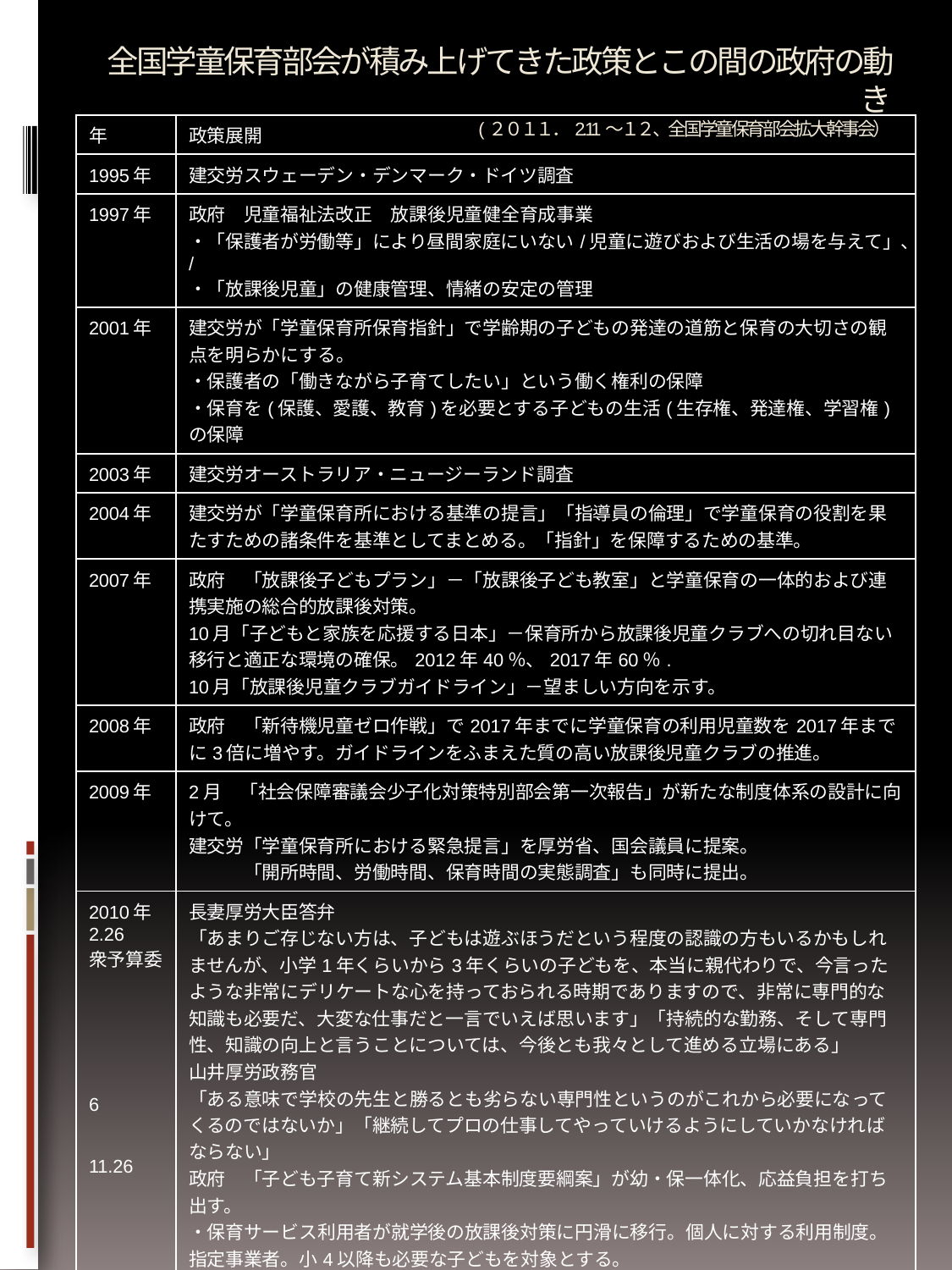

# 全国学童保育部会が積み上げてきた政策とこの間の政府の動き (２０１１．2.11～１２、全国学童保育部会拡大幹事会）
| 年 | 政策展開 |
| --- | --- |
| 1995年 | 建交労スウェーデン・デンマーク・ドイツ調査 |
| 1997年 | 政府　児童福祉法改正　放課後児童健全育成事業 ・「保護者が労働等」により昼間家庭にいない/児童に遊びおよび生活の場を与えて」、/ ・「放課後児童」の健康管理、情緒の安定の管理 |
| 2001年 | 建交労が「学童保育所保育指針」で学齢期の子どもの発達の道筋と保育の大切さの観点を明らかにする。 ・保護者の「働きながら子育てしたい」という働く権利の保障 ・保育を(保護、愛護、教育)を必要とする子どもの生活(生存権、発達権、学習権)の保障 |
| 2003年 | 建交労オーストラリア・ニュージーランド調査 |
| 2004年 | 建交労が「学童保育所における基準の提言」「指導員の倫理」で学童保育の役割を果たすための諸条件を基準としてまとめる。「指針」を保障するための基準。 |
| 2007年 | 政府　「放課後子どもプラン」－「放課後子ども教室」と学童保育の一体的および連携実施の総合的放課後対策。 10月「子どもと家族を応援する日本」－保育所から放課後児童クラブへの切れ目ない移行と適正な環境の確保。2012年40％、2017年60％. 10月「放課後児童クラブガイドライン」－望ましい方向を示す。 |
| 2008年 | 政府　「新待機児童ゼロ作戦」で2017年までに学童保育の利用児童数を2017年までに3倍に増やす。ガイドラインをふまえた質の高い放課後児童クラブの推進。 |
| 2009年 | 2月　「社会保障審議会少子化対策特別部会第一次報告」が新たな制度体系の設計に向けて。 建交労「学童保育所における緊急提言」を厚労省、国会議員に提案。 　　　「開所時間、労働時間、保育時間の実態調査」も同時に提出。 |
| 2010年 2.26 衆予算委 6 11.26 11.19 12 １２ | 長妻厚労大臣答弁 「あまりご存じない方は、子どもは遊ぶほうだという程度の認識の方もいるかもしれませんが、小学1年くらいから3年くらいの子どもを、本当に親代わりで、今言ったような非常にデリケートな心を持っておられる時期でありますので、非常に専門的な知識も必要だ、大変な仕事だと一言でいえば思います」「持続的な勤務、そして専門性、知識の向上と言うことについては、今後とも我々として進める立場にある」 山井厚労政務官 「ある意味で学校の先生と勝るとも劣らない専門性というのがこれから必要になってくるのではないか」「継続してプロの仕事してやっていけるようにしていかなければならない」 政府　「子ども子育て新システム基本制度要綱案」が幼・保一体化、応益負担を打ち出す。 ・保育サービス利用者が就学後の放課後対策に円滑に移行。個人に対する利用制度。指定事業者。小4以降も必要な子どもを対象とする。 政府　「子ども子育て新システム基本制度ワーキング」 ・必要な子どもに対するサービス保障の強化 ・市町村が地域の実情に応じてサービスを提供できるような事業形態 ・市町村の責務強化 ・質の確保の観点から全国一律の基準を設ける必要 ・指導員の処遇改善 建交労　「学童保育所における最低基準づくりを求める要請書名」を12,619筆提出。 民主党　男女共同参画　学童保育ワーキングチーム(別項) 「新システム検討会議」が職員体制の強化(40人クラブ、450万円×3人指導員配置) |